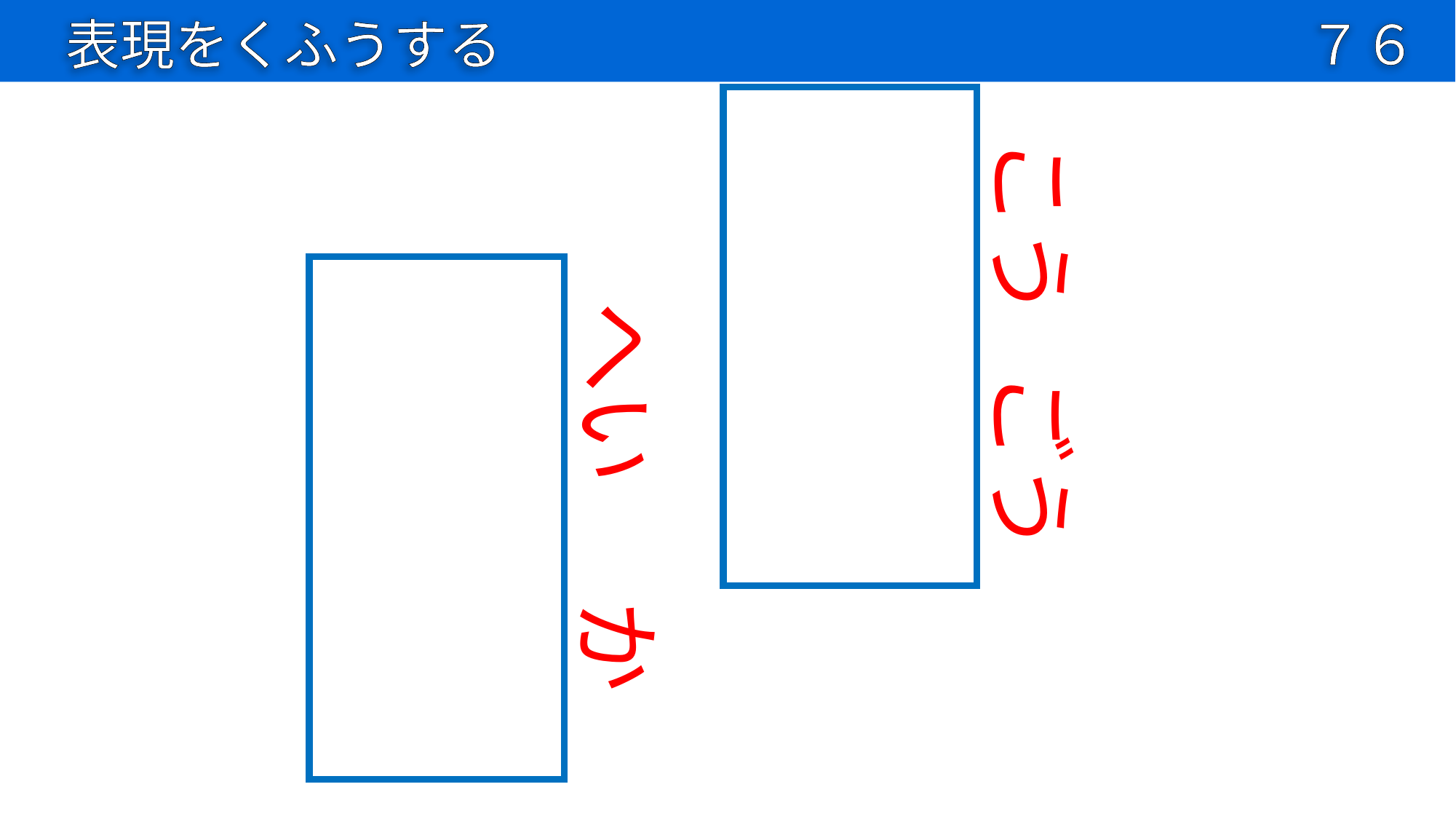

表現をくふうする
７６
皇后

こう
陛下

へい
ごう
か